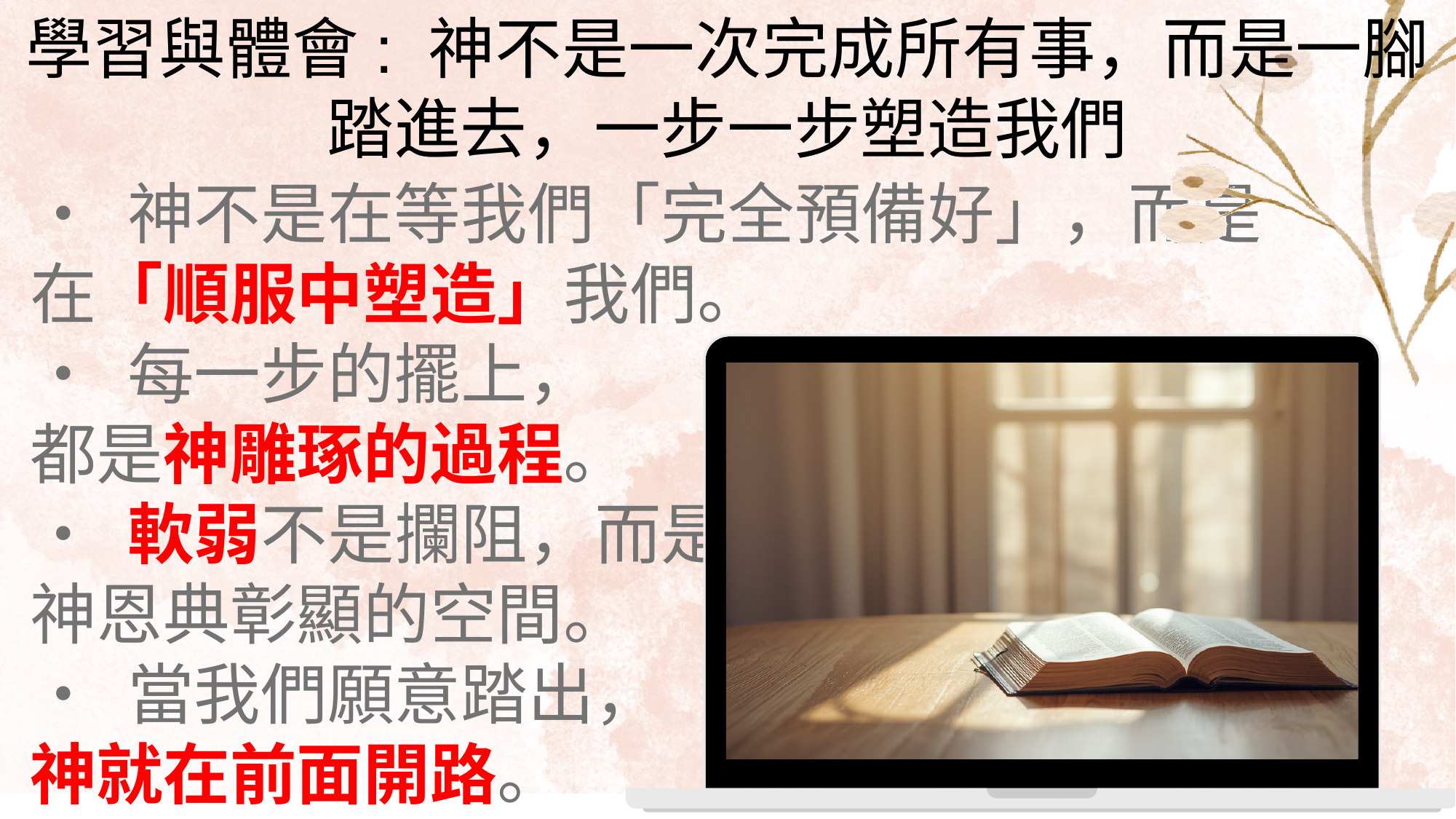

學習與體會: 神不是一次完成所有事，而是一腳踏進去，一步一步塑造我們

• 神不是在等我們「完全預備好」，而是
在「順服中塑造」我們。
• 每一步的擺上，
都是神雕琢的過程。
• 軟弱不是攔阻，而是
神恩典彰顯的空間。
• 當我們願意踏出，
神就在前面開路。